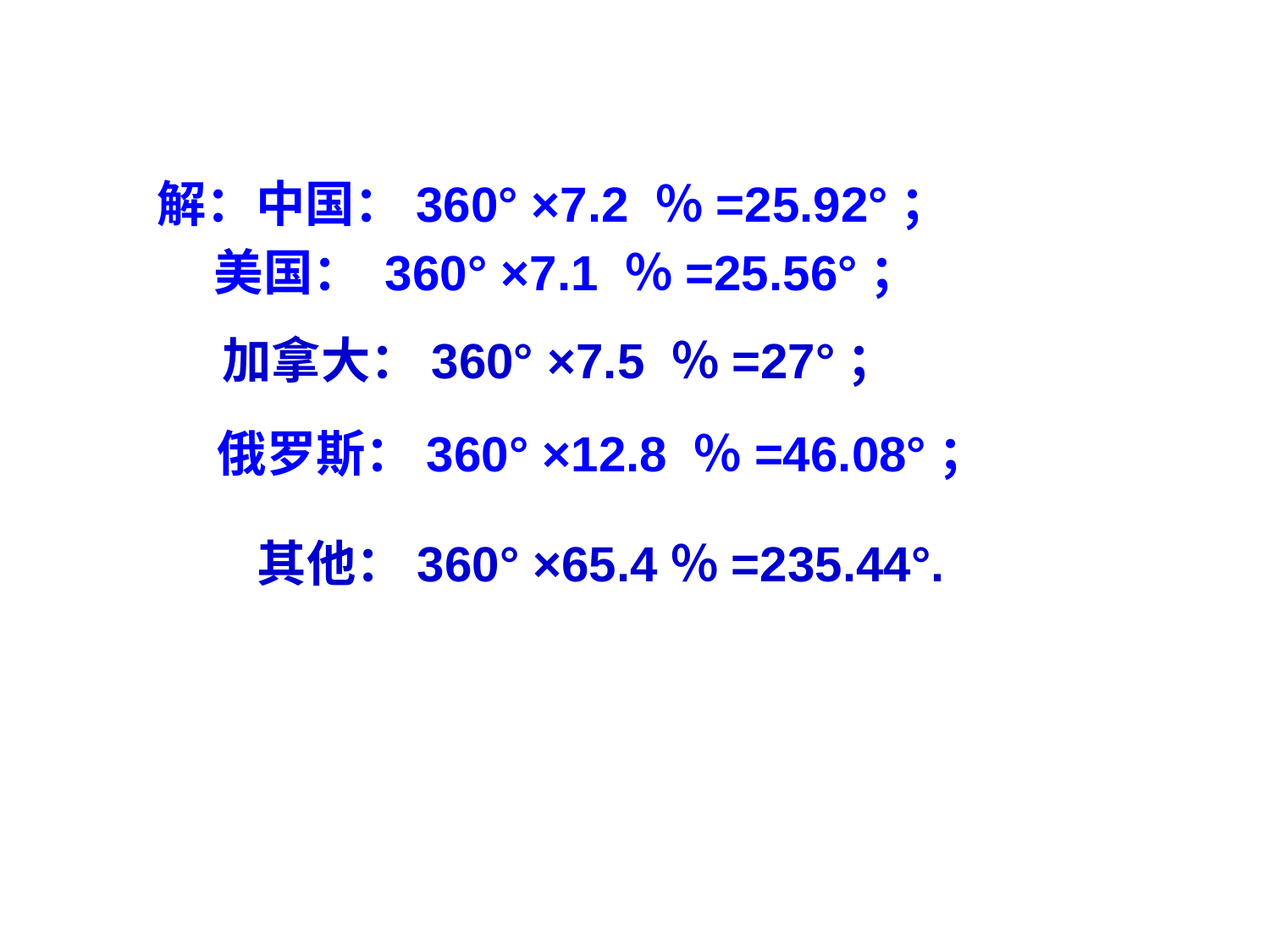

解：中国：360° ×7.2 ％=25.92°；
    美国： 360° ×7.1 ％=25.56°；

加拿大：360° ×7.5 ％=27°；
俄罗斯：360° ×12.8 ％=46.08°；
其他：360° ×65.4％=235.44°.